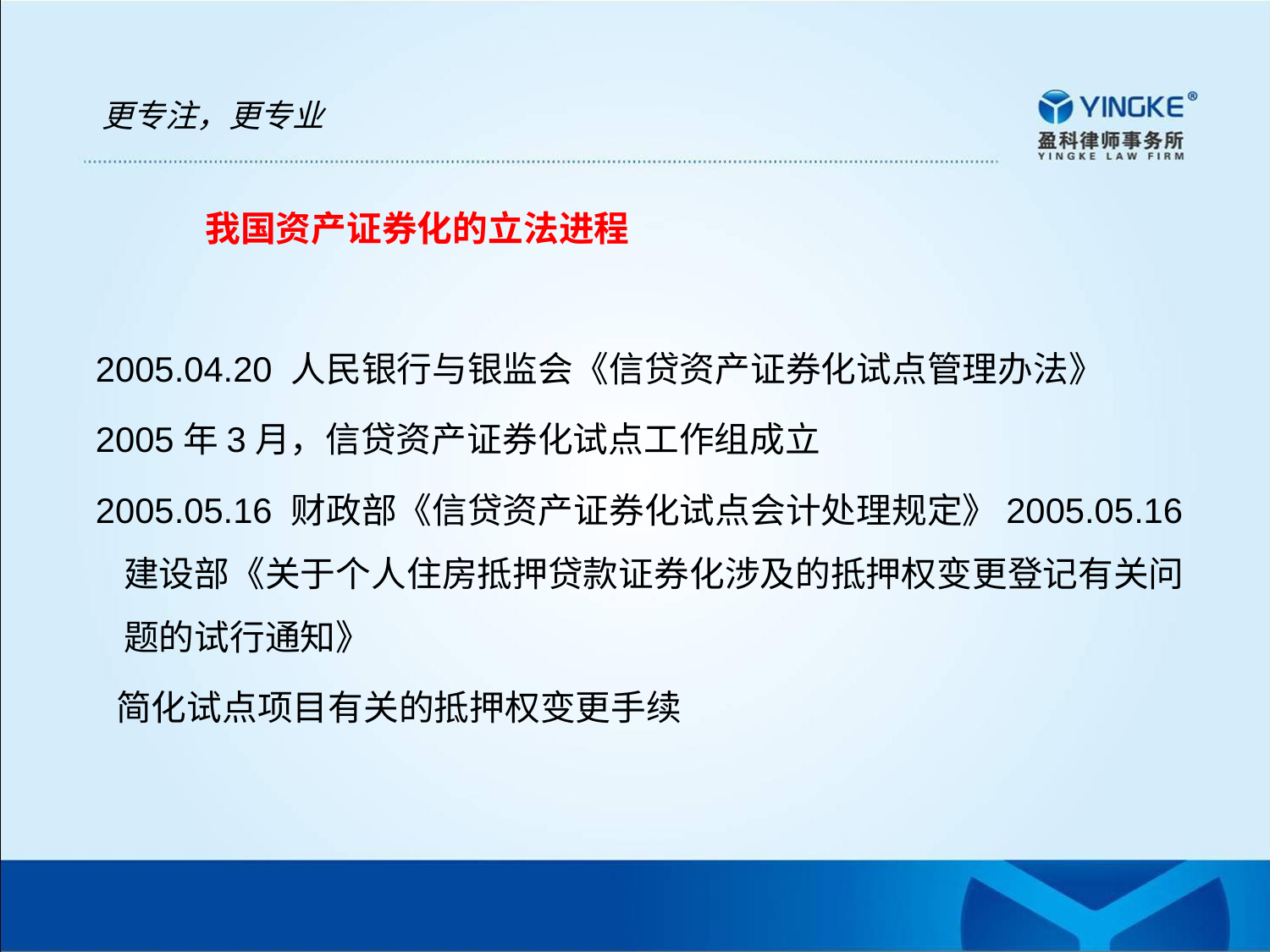

更专注，更专业
               我国资产证券化的立法进程

  2005.04.20 人民银行与银监会《信贷资产证券化试点管理办法》
  2005年3月，信贷资产证券化试点工作组成立
  2005.05.16 财政部《信贷资产证券化试点会计处理规定》2005.05.16 建设部《关于个人住房抵押贷款证券化涉及的抵押权变更登记有关问题的试行通知》
    简化试点项目有关的抵押权变更手续